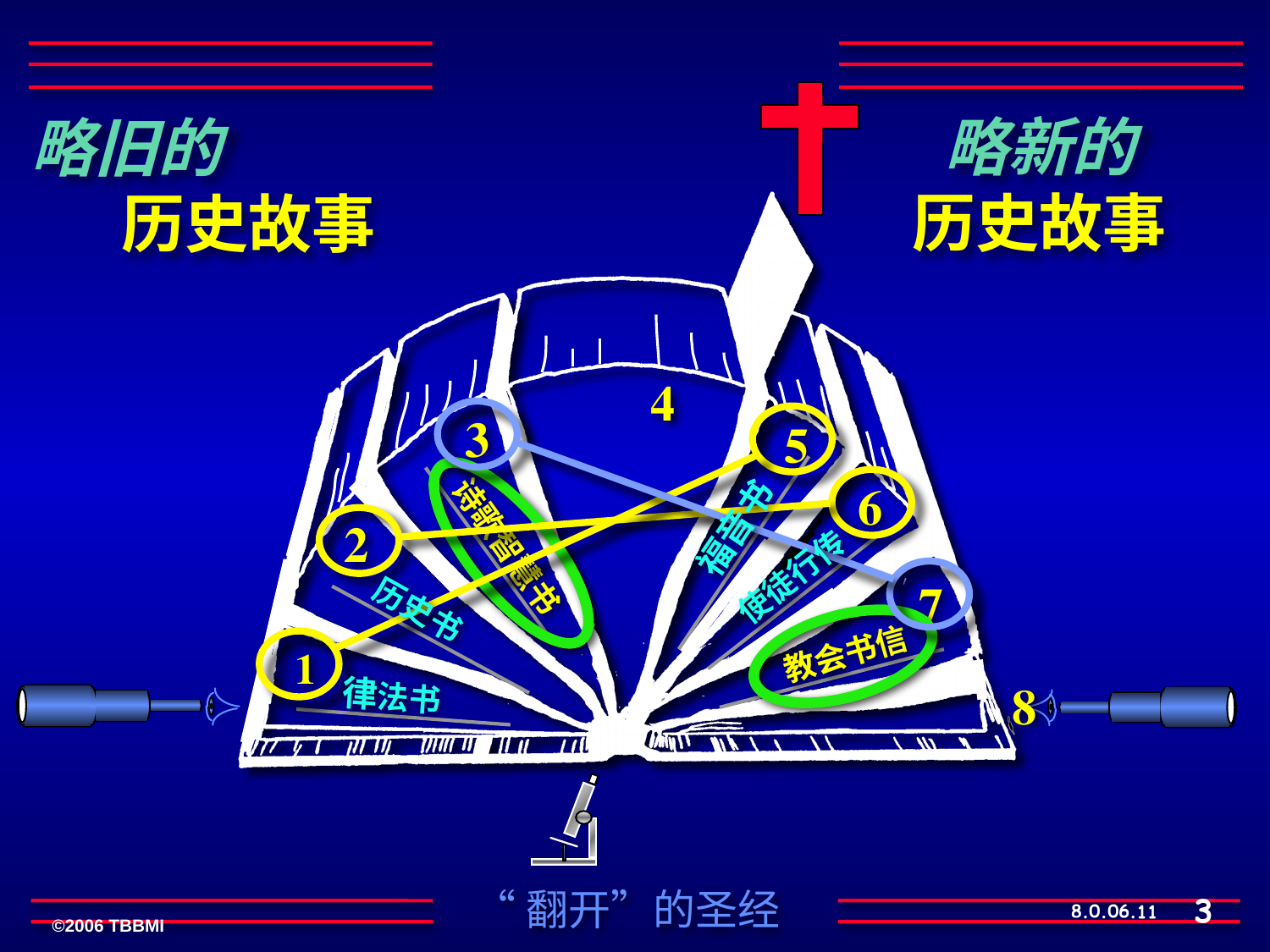

略新的
历史故事
略旧的                  历史故事
4

3

5
福音书

6
2

使徒行传
诗歌智慧书
7

历史书

教会书信
1

律法书
8

3
11